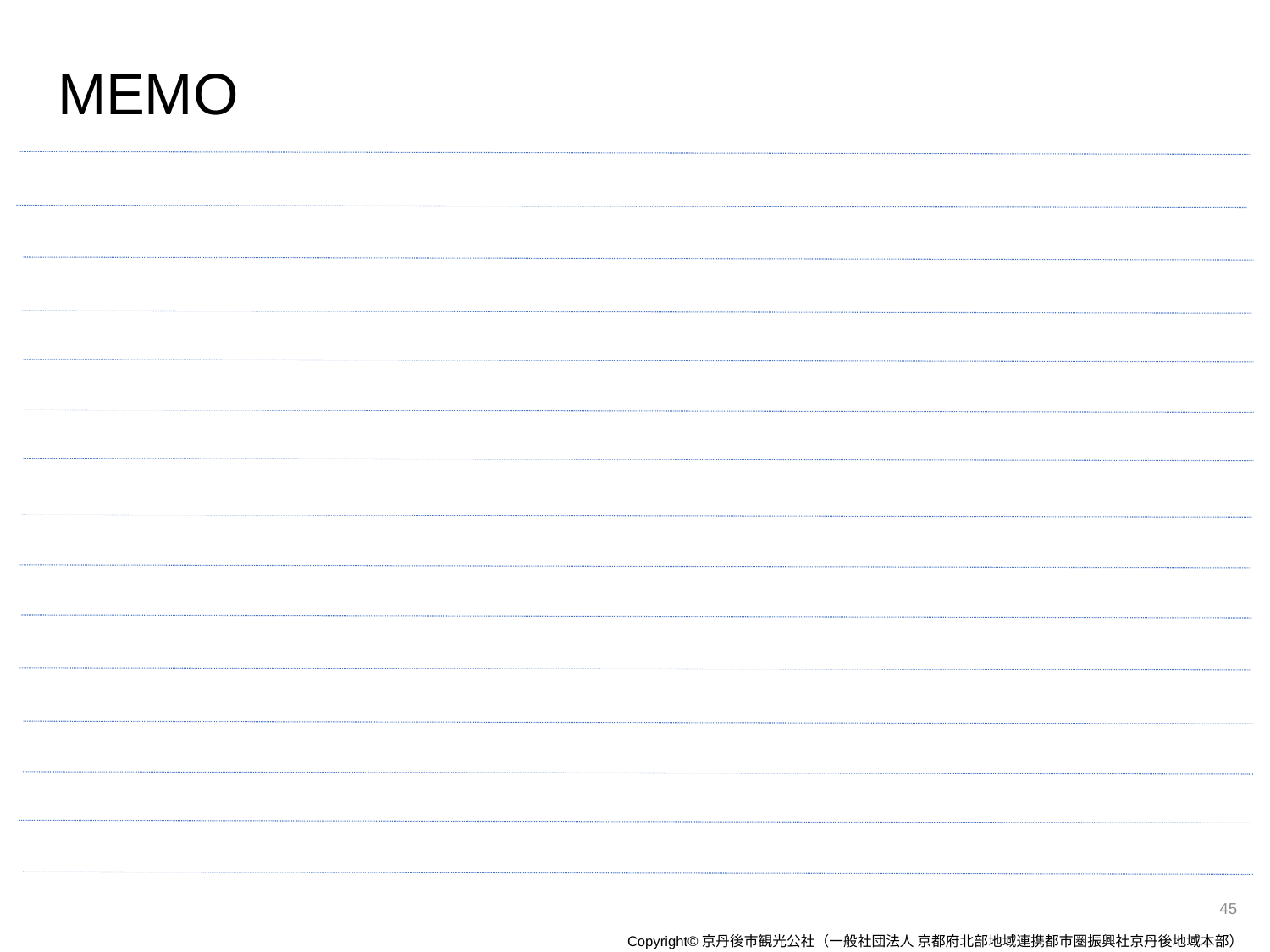

# MEMO
|  |  |  |  |  |
| --- | --- | --- | --- | --- |
|  |  |  |  |  |
45
Copyright©京丹後市観光公社（一般社団法人 京都府北部地域連携都市圏振興社京丹後地域本部）